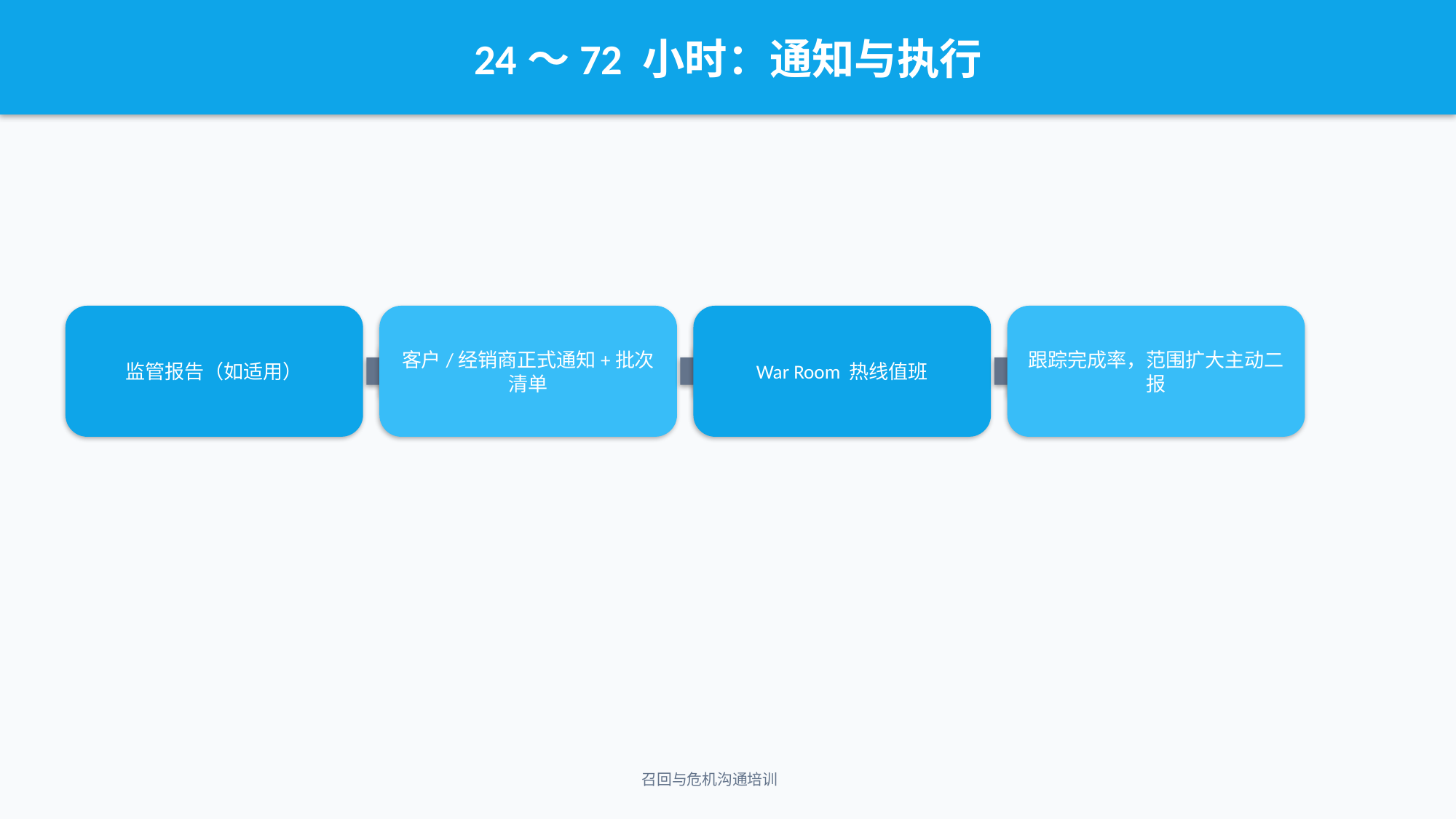

24～72 小时：通知与执行
监管报告（如适用）
客户/经销商正式通知+批次清单
War Room 热线值班
跟踪完成率，范围扩大主动二报

召回与危机沟通培训